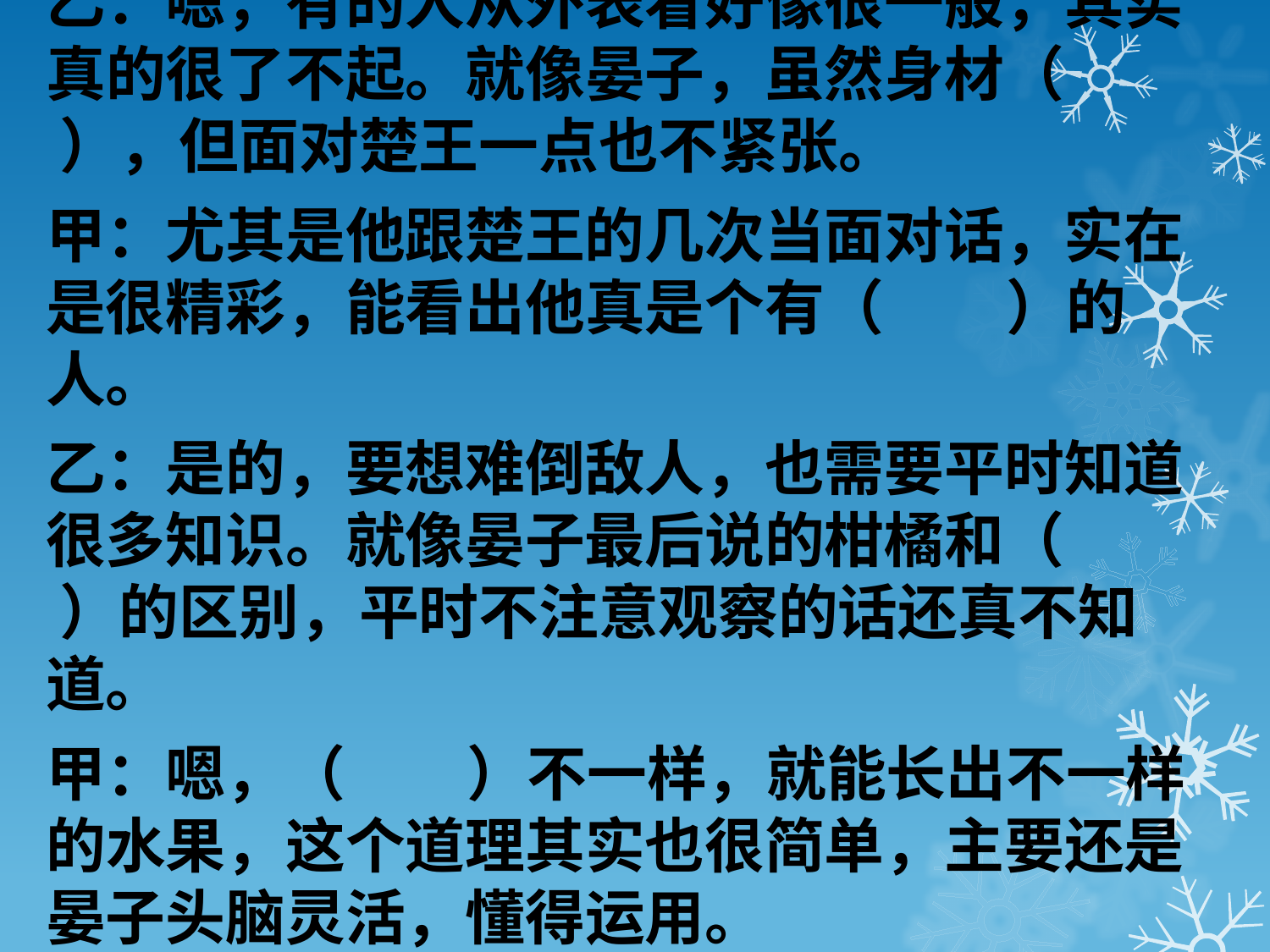

乙：嗯，有的人从外表看好像很一般，其实真的很了不起。就像晏子，虽然身材（         ），但面对楚王一点也不紧张。
甲：尤其是他跟楚王的几次当面对话，实在是很精彩，能看出他真是个有（         ）的人。
乙：是的，要想难倒敌人，也需要平时知道很多知识。就像晏子最后说的柑橘和（         ）的区别，平时不注意观察的话还真不知道。
甲：嗯，（         ）不一样，就能长出不一样的水果，这个道理其实也很简单，主要还是晏子头脑灵活，懂得运用。